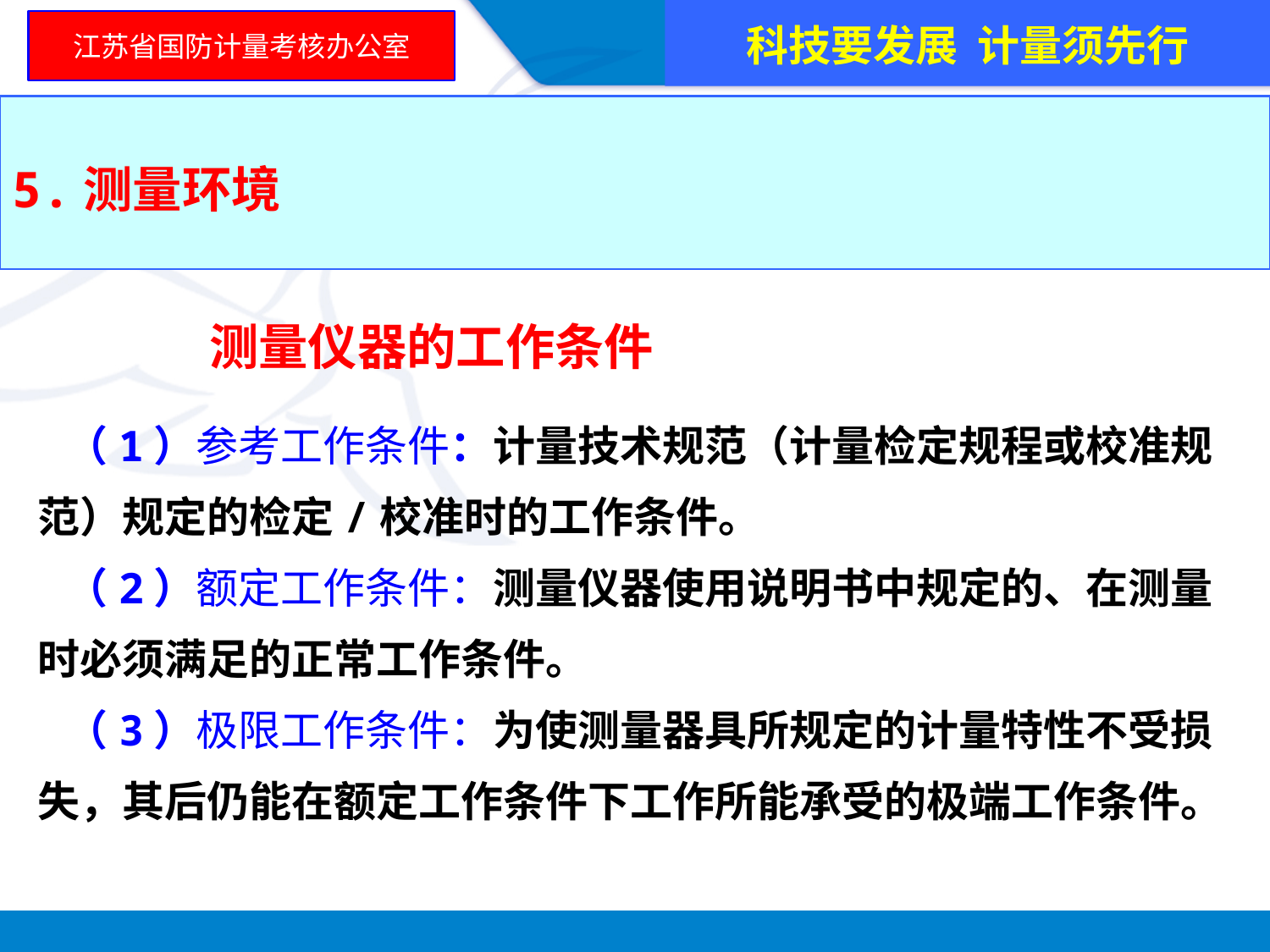

科技要发展  计量须先行
江苏省国防计量考核办公室
5.测量环境

                 测量仪器的工作条件
   （1）参考工作条件：计量技术规范（计量检定规程或校准规范）规定的检定/校准时的工作条件。
   （2）额定工作条件：测量仪器使用说明书中规定的、在测量时必须满足的正常工作条件。
   （3）极限工作条件：为使测量器具所规定的计量特性不受损失，其后仍能在额定工作条件下工作所能承受的极端工作条件。